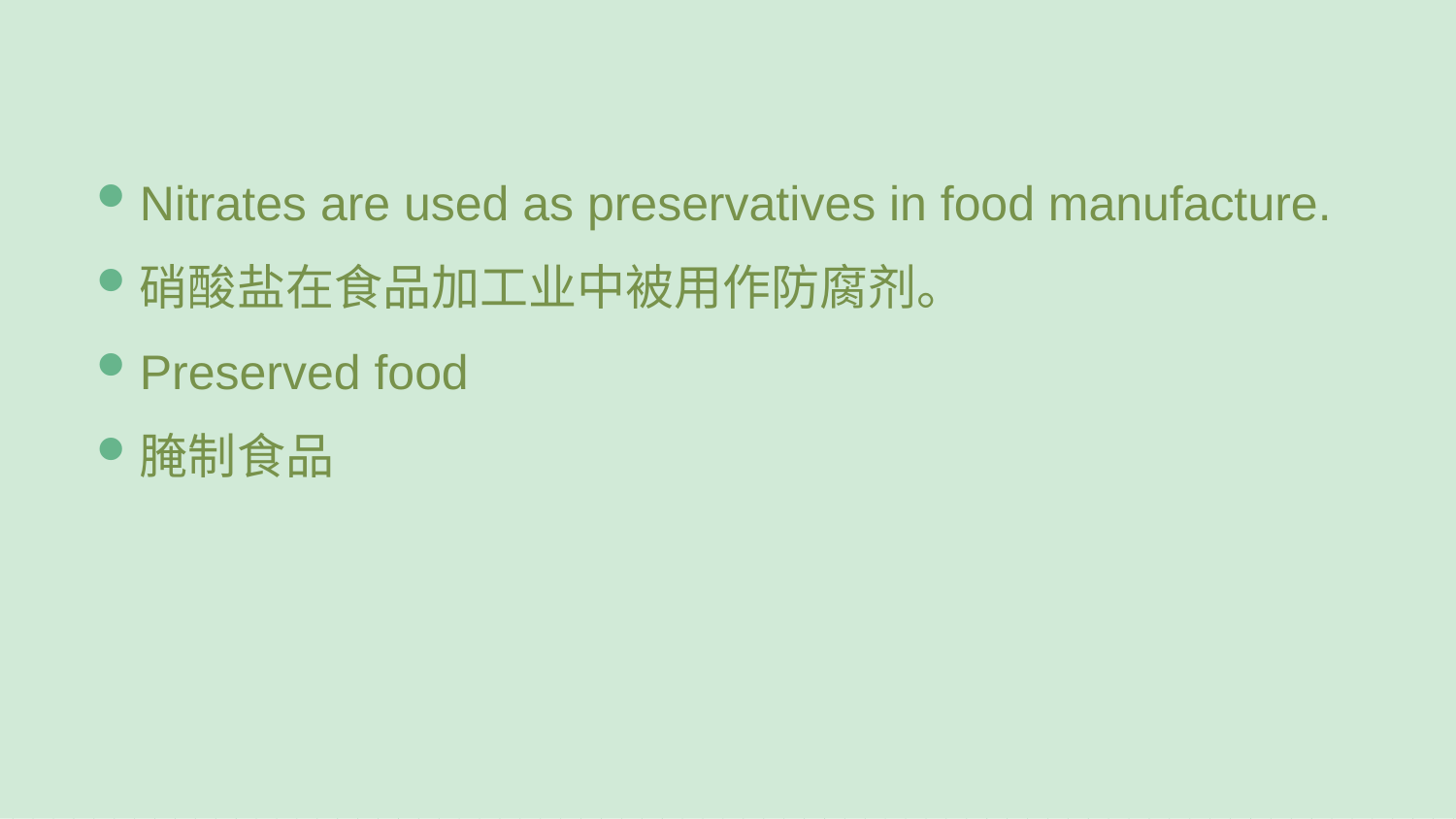

Nitrates are used as preservatives in food manufacture.
硝酸盐在食品加工业中被用作防腐剂。
Preserved food
腌制食品